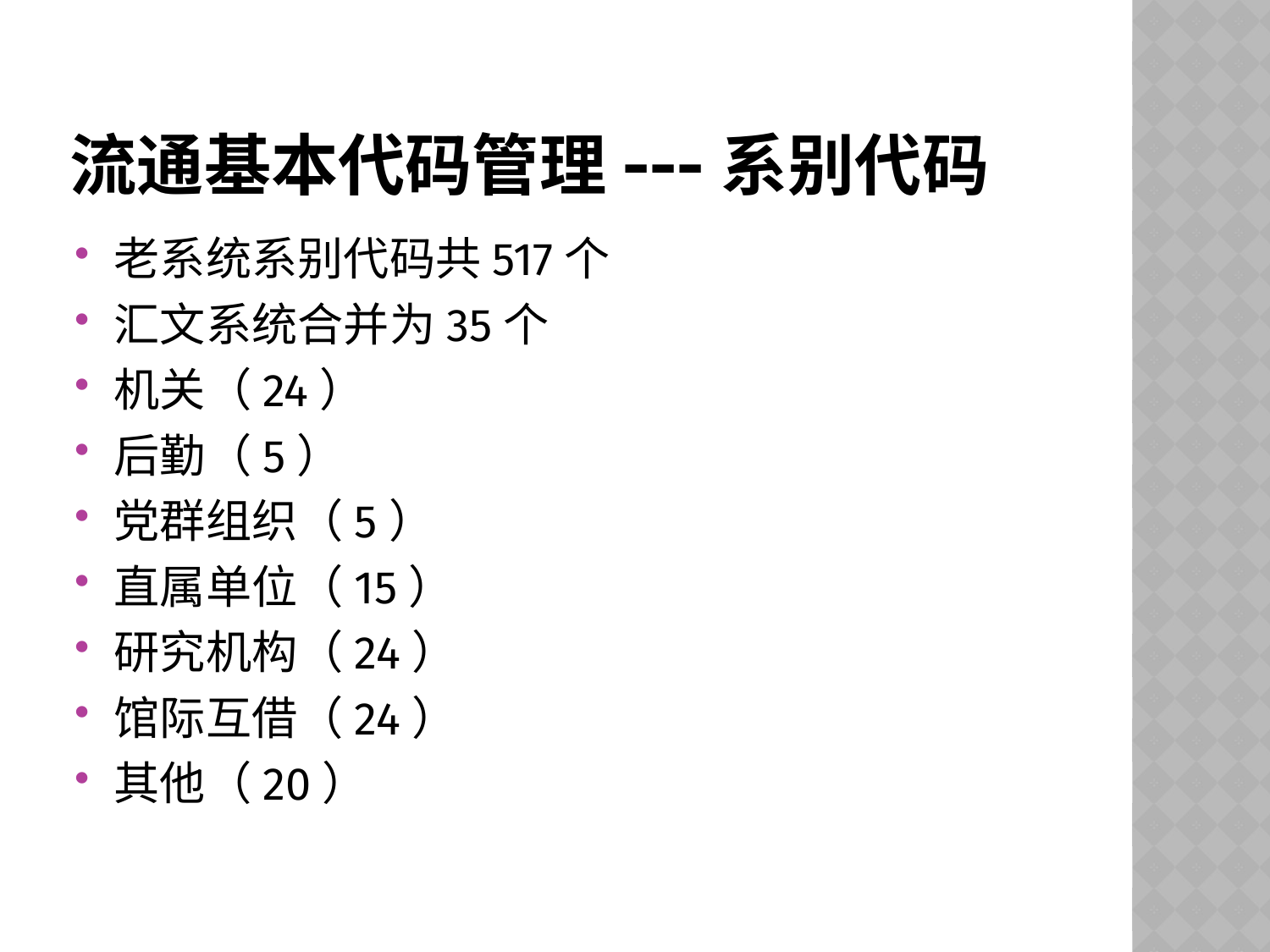

# 流通基本代码管理---系别代码
老系统系别代码共517个
汇文系统合并为35个
机关（24）
后勤（5）
党群组织（5）
直属单位（15）
研究机构（24）
馆际互借（24）
其他（20）